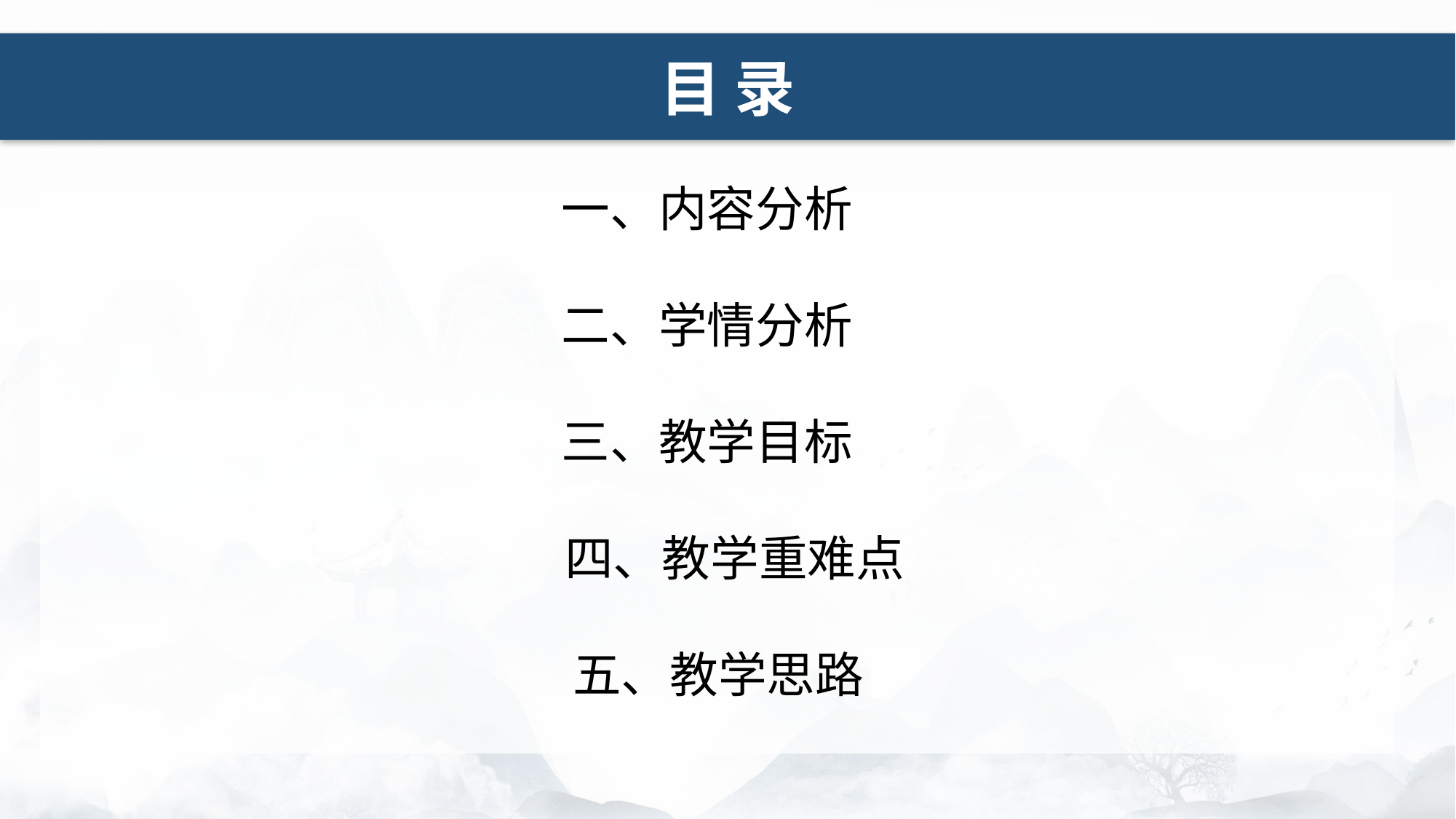

目 录
目录
一、内容分析

二、学情分析

三、教学目标

    四、教学重难点

 五、教学思路